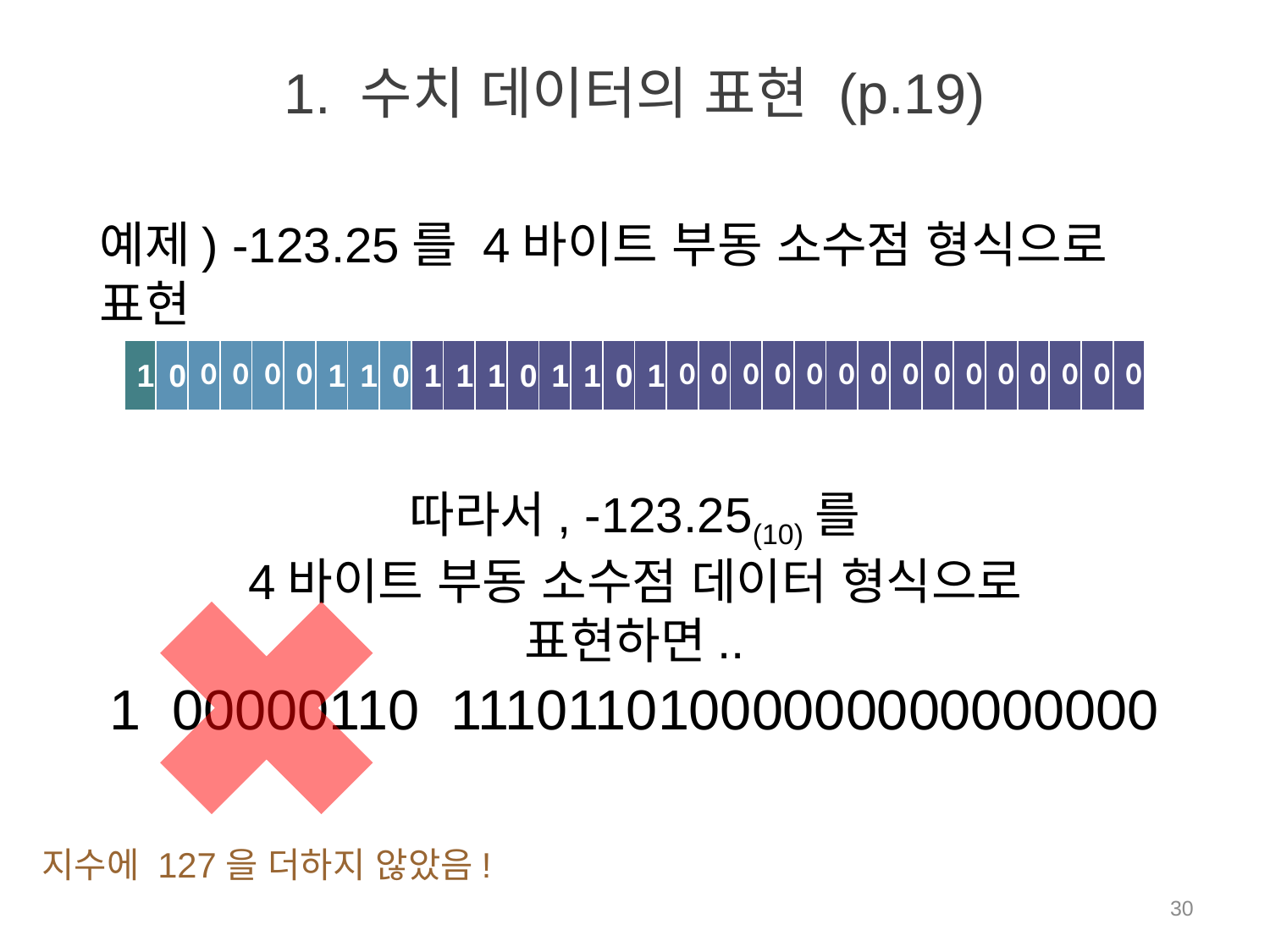

# 1. 수치 데이터의 표현 (p.19)
예제) -123.25를 4바이트 부동 소수점 형식으로 표현
| 1 | 0 | 0 | 0 | 0 | 0 | 1 | 1 | 0 | 1 | 1 | 1 | 0 | 1 | 1 | 0 | 1 | 0 | 0 | 0 | 0 | 0 | 0 | 0 | 0 | 0 | 0 | 0 | 0 | 0 | 0 | 0 |
| --- | --- | --- | --- | --- | --- | --- | --- | --- | --- | --- | --- | --- | --- | --- | --- | --- | --- | --- | --- | --- | --- | --- | --- | --- | --- | --- | --- | --- | --- | --- | --- |
따라서, -123.25(10)를
4바이트 부동 소수점 데이터 형식으로 표현하면..

1  00000110  11101101000000000000000
지수에 127을 더하지 않았음!
30